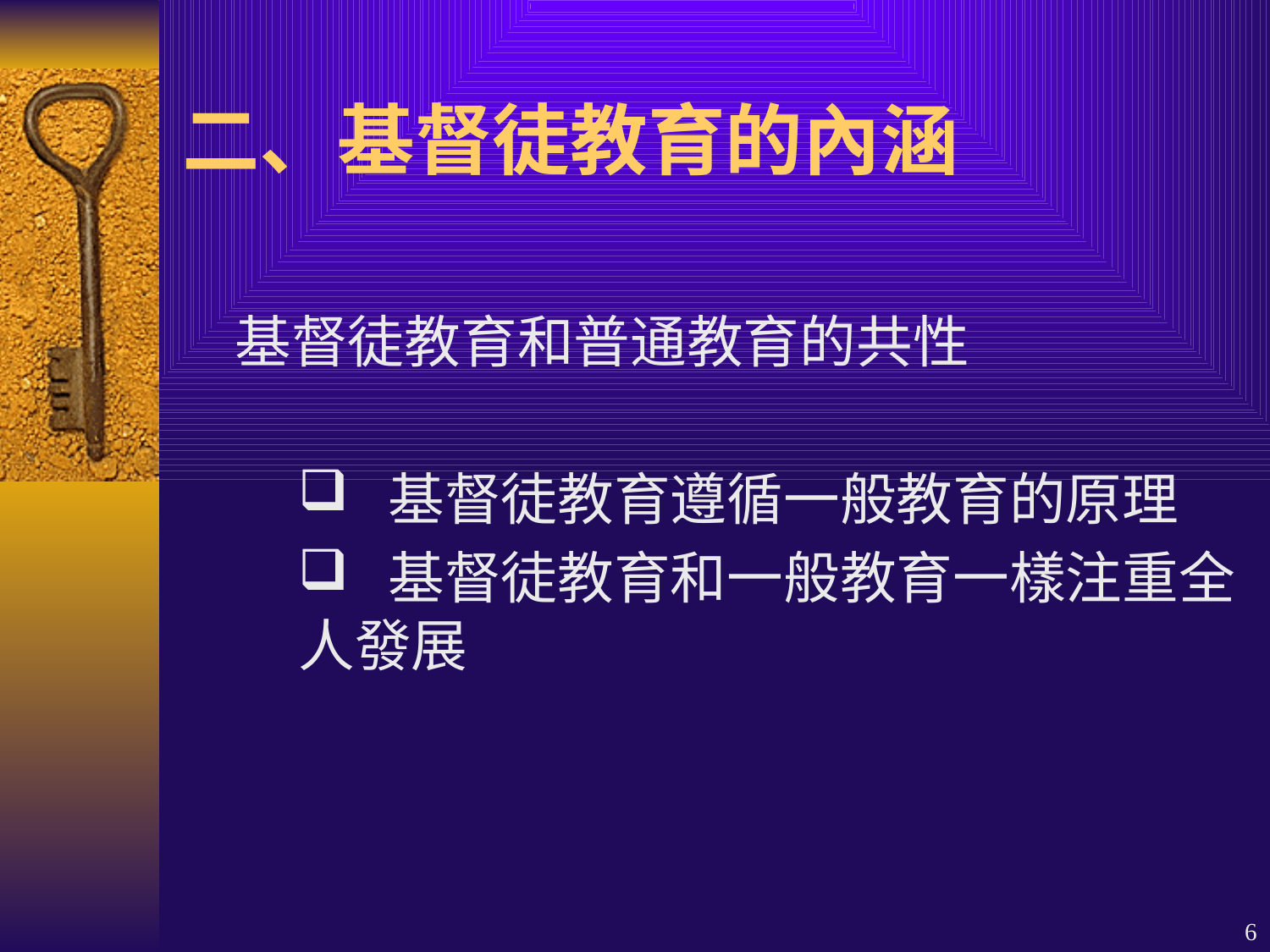

# 二、基督徒教育的內涵

基督徒教育和普通教育的共性

  基督徒教育遵循一般教育的原理
  基督徒教育和一般教育一樣注重全人發展

6